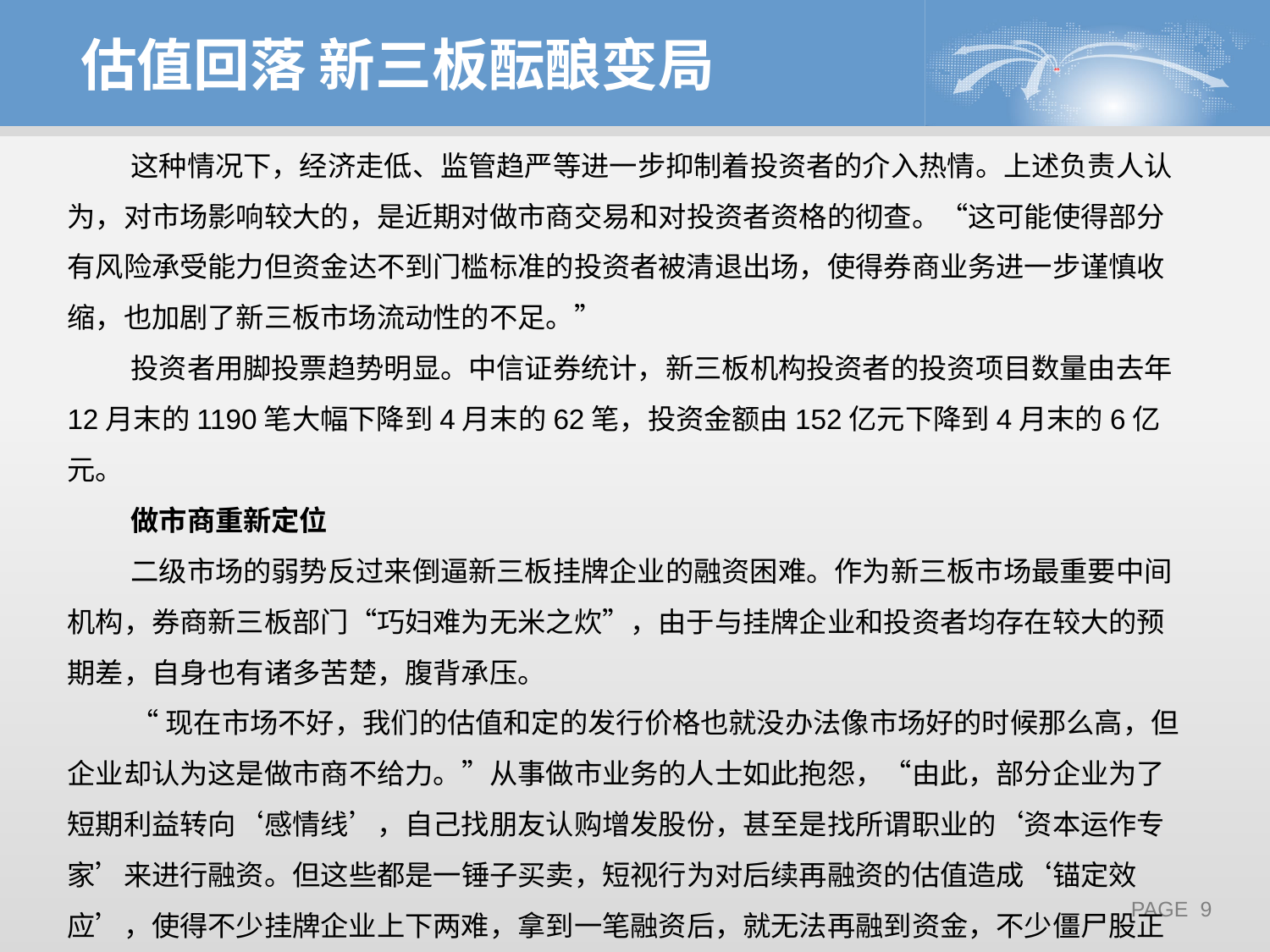

估值回落 新三板酝酿变局
这种情况下，经济走低、监管趋严等进一步抑制着投资者的介入热情。上述负责人认为，对市场影响较大的，是近期对做市商交易和对投资者资格的彻查。“这可能使得部分有风险承受能力但资金达不到门槛标准的投资者被清退出场，使得券商业务进一步谨慎收缩，也加剧了新三板市场流动性的不足。”
投资者用脚投票趋势明显。中信证券统计，新三板机构投资者的投资项目数量由去年12月末的1190笔大幅下降到4月末的62笔，投资金额由152亿元下降到4月末的6亿元。
做市商重新定位
二级市场的弱势反过来倒逼新三板挂牌企业的融资困难。作为新三板市场最重要中间机构，券商新三板部门“巧妇难为无米之炊”，由于与挂牌企业和投资者均存在较大的预期差，自身也有诸多苦楚，腹背承压。
“现在市场不好，我们的估值和定的发行价格也就没办法像市场好的时候那么高，但企业却认为这是做市商不给力。”从事做市业务的人士如此抱怨，“由此，部分企业为了短期利益转向‘感情线’，自己找朋友认购增发股份，甚至是找所谓职业的‘资本运作专家’来进行融资。但这些都是一锤子买卖，短视行为对后续再融资的估值造成‘锚定效应’，使得不少挂牌企业上下两难，拿到一笔融资后，就无法再融到资金，不少僵尸股正源于此。”